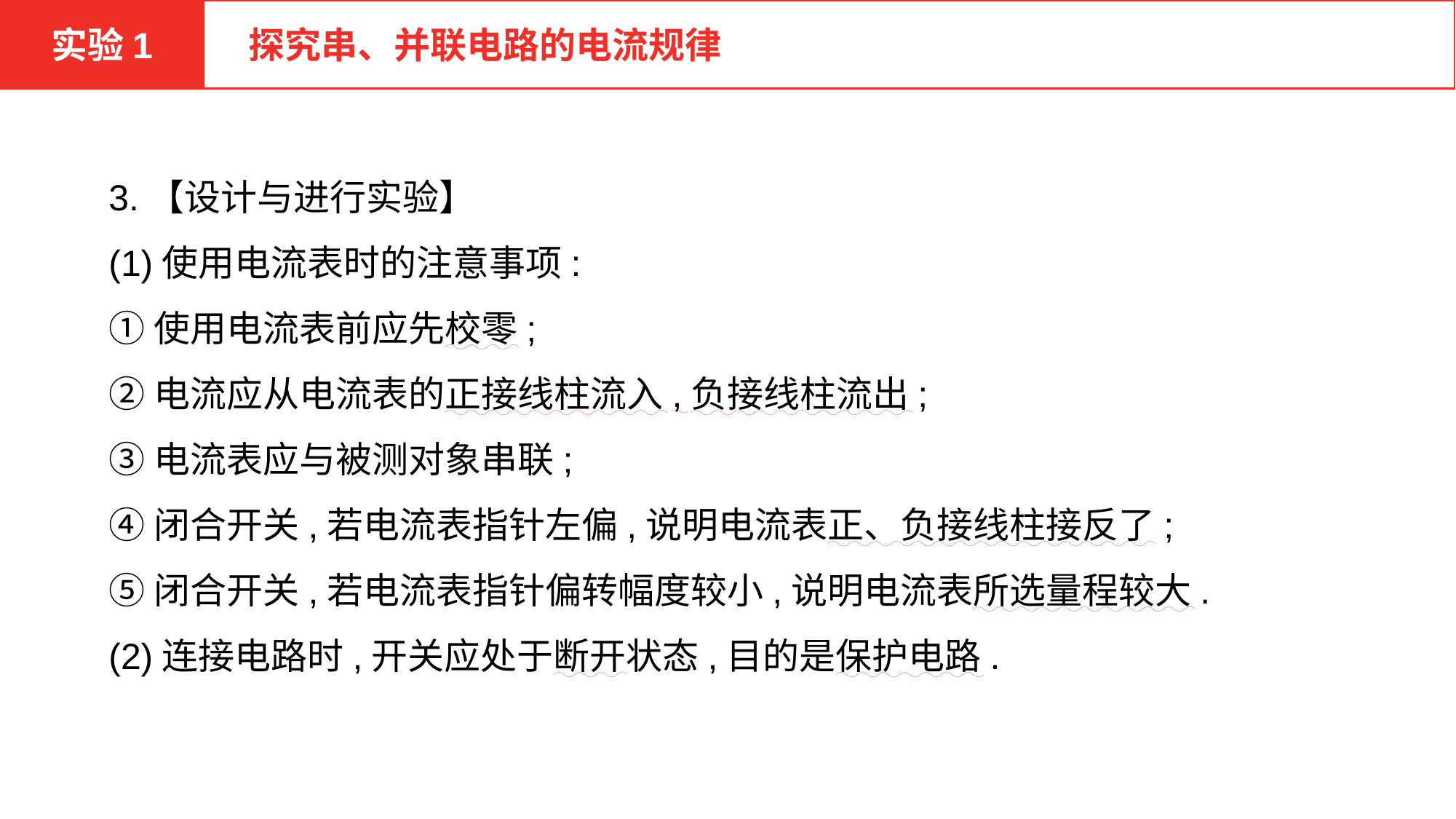

实验1
  探究串、并联电路的电流规律
3.【设计与进行实验】
(1)使用电流表时的注意事项:
①使用电流表前应先校零;
②电流应从电流表的正接线柱流入,负接线柱流出;
③电流表应与被测对象串联;
④闭合开关,若电流表指针左偏,说明电流表正、负接线柱接反了;
⑤闭合开关,若电流表指针偏转幅度较小,说明电流表所选量程较大.
(2)连接电路时,开关应处于断开状态,目的是保护电路.